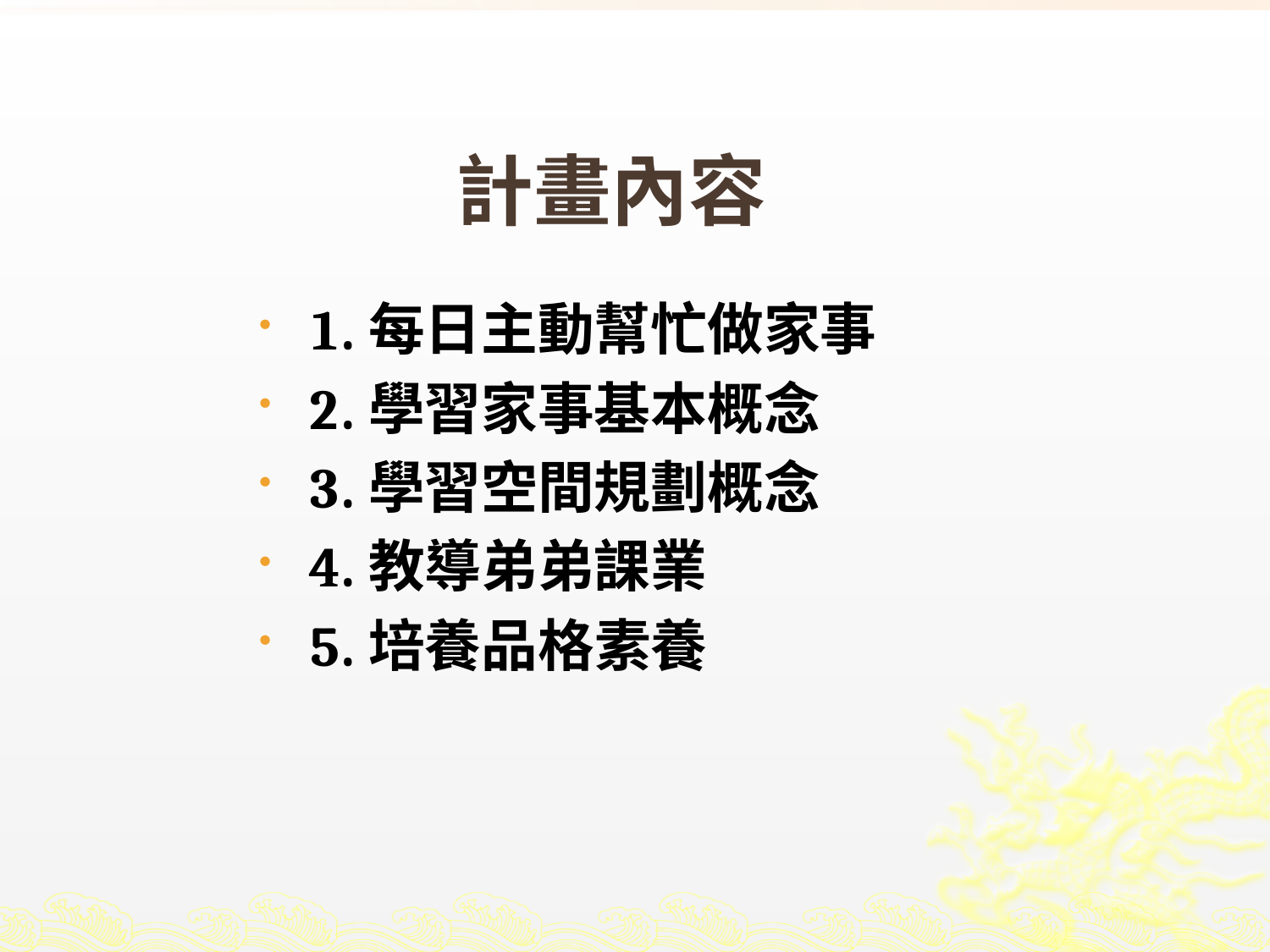

# 計畫內容
1.每日主動幫忙做家事
2.學習家事基本概念
3.學習空間規劃概念
4.教導弟弟課業
5.培養品格素養